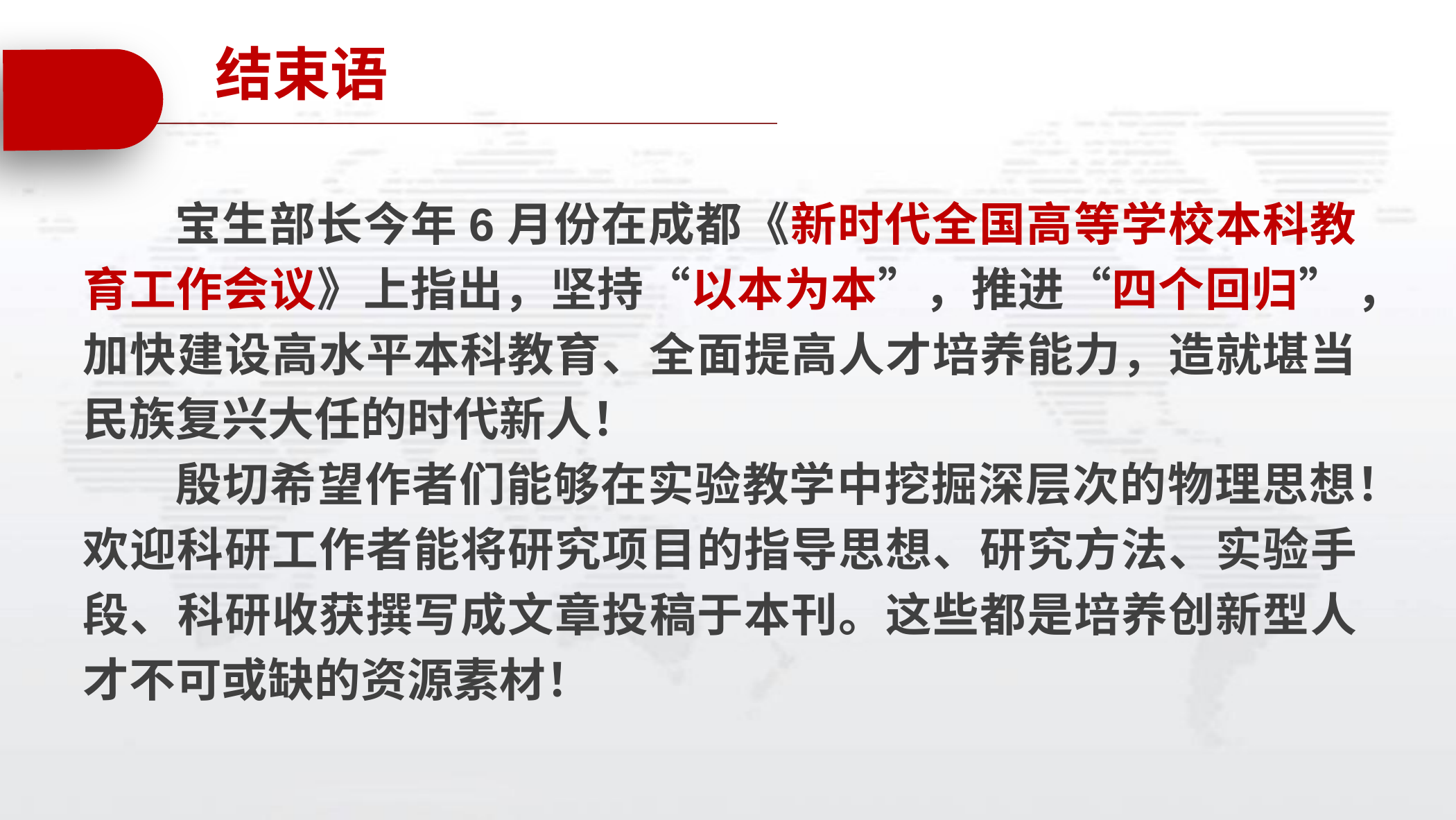

结束语
       宝生部长今年6月份在成都《新时代全国高等学校本科教育工作会议》上指出，坚持“以本为本”，推进“四个回归” ，加快建设高水平本科教育、全面提高人才培养能力，造就堪当民族复兴大任的时代新人！
       殷切希望作者们能够在实验教学中挖掘深层次的物理思想！欢迎科研工作者能将研究项目的指导思想、研究方法、实验手段、科研收获撰写成文章投稿于本刊。这些都是培养创新型人才不可或缺的资源素材！